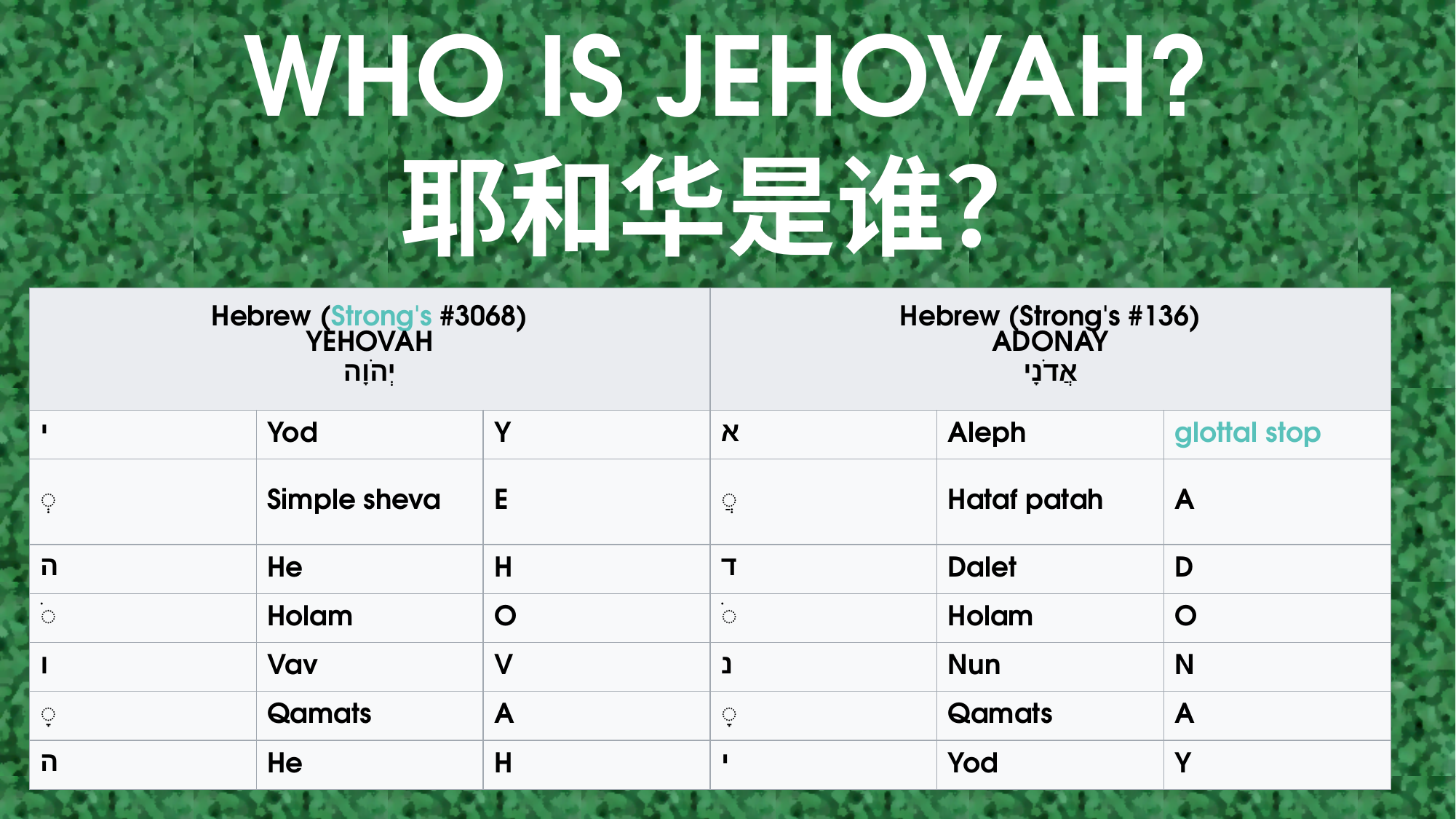

# WHO IS JEHOVAH? 耶和华是谁？
| Hebrew (Strong's #3068) YEHOVAH יְהֹוָה |  |  | Hebrew (Strong's #136) ADONAY אֲדֹנָי |  |  |
| --- | --- | --- | --- | --- | --- |
| י | Yod | Y | א | Aleph | glottal stop |
| ְ | Simple sheva | E | ֲ | Hataf patah | A |
| ה | He | H | ד | Dalet | D |
| ֹ | Holam | O | ֹ | Holam | O |
| ו | Vav | V | נ | Nun | N |
| ָ | Qamats | A | ָ | Qamats | A |
| ה | He | H | י | Yod | Y |